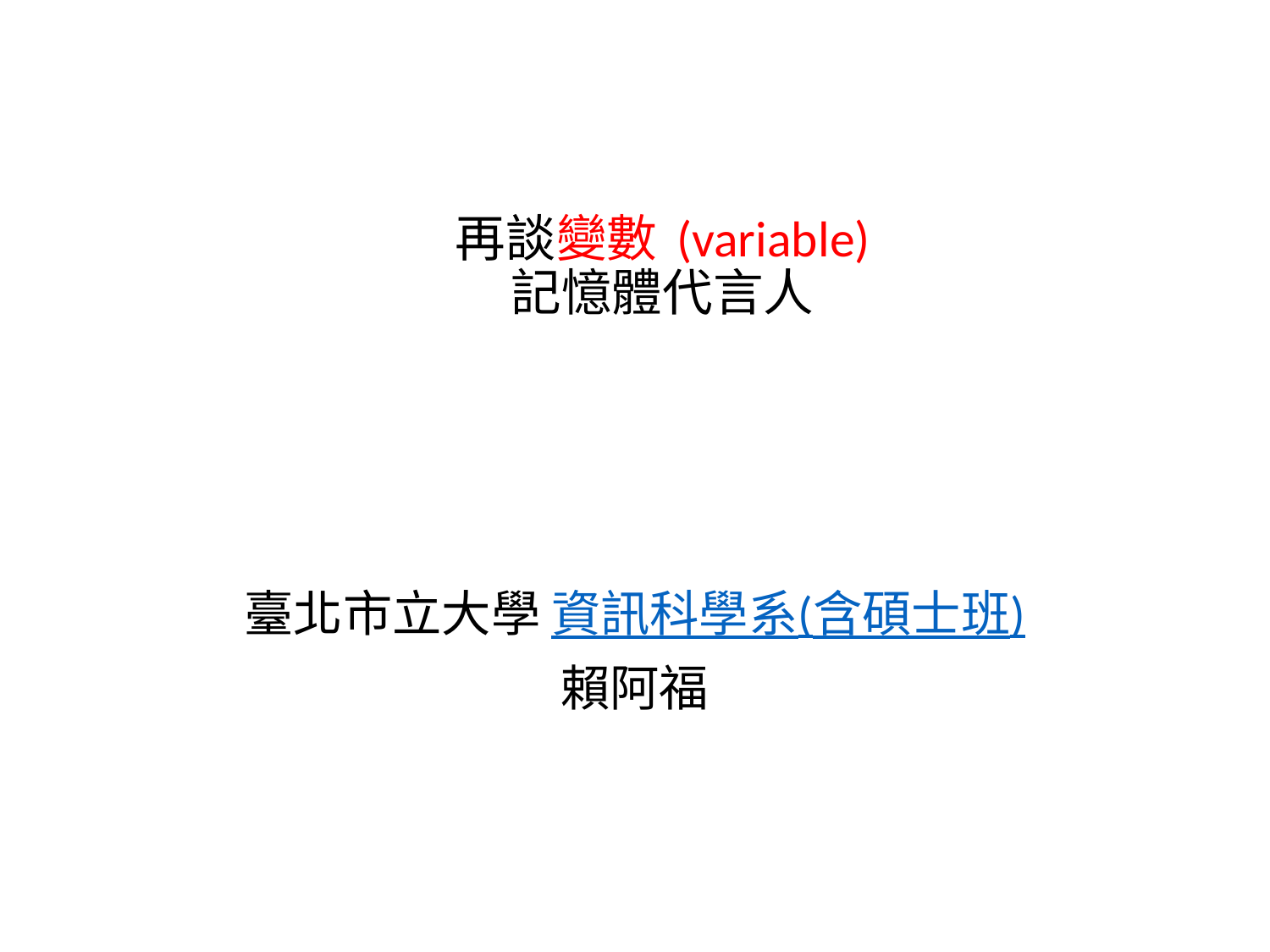

# 再談變數 (variable) 記憶體代言人
臺北市立大學 資訊科學系(含碩士班)
賴阿福